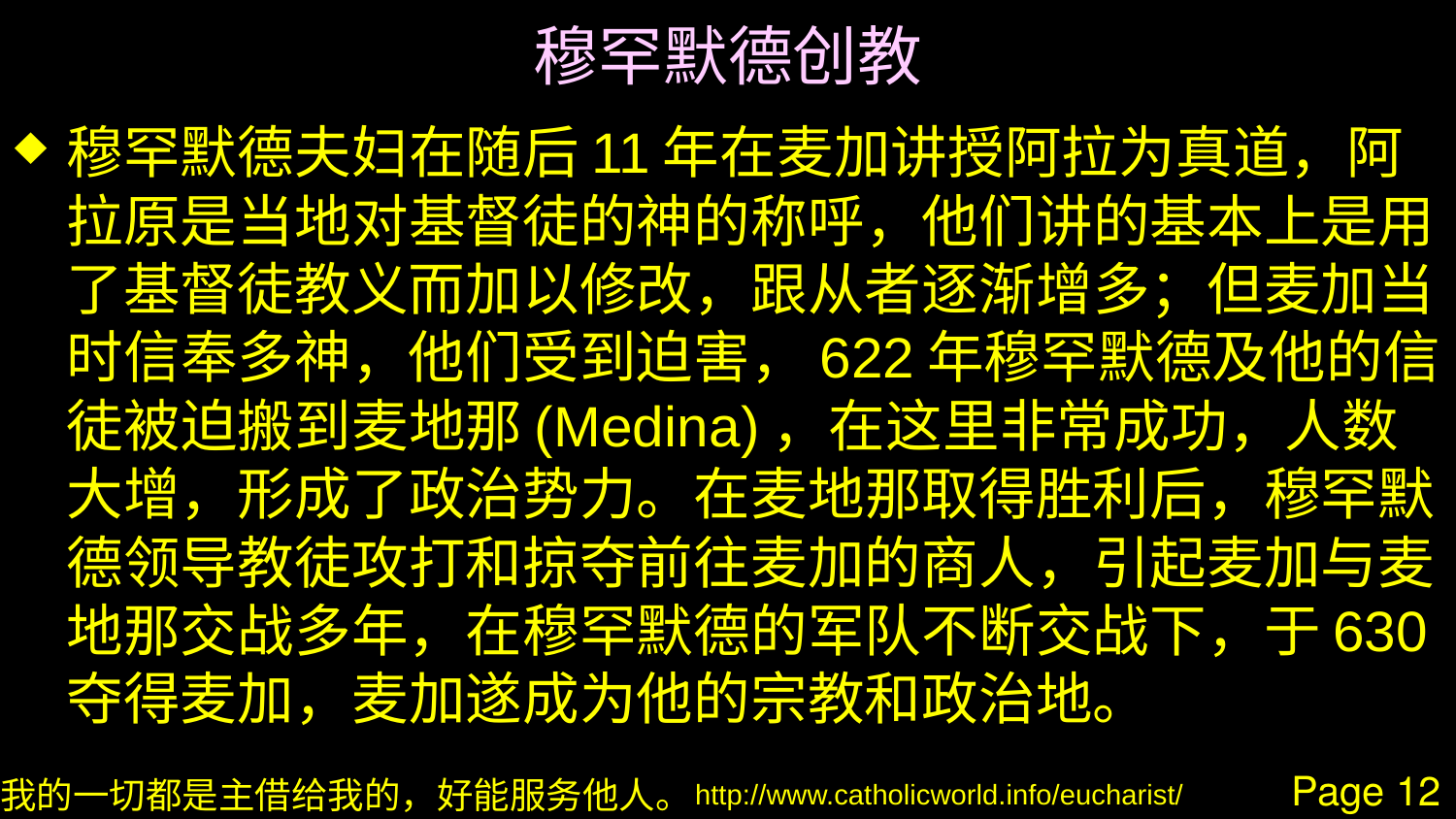

# 穆罕默德创教
穆罕默德夫妇在随后11年在麦加讲授阿拉为真道，阿拉原是当地对基督徒的神的称呼，他们讲的基本上是用了基督徒教义而加以修改，跟从者逐渐增多；但麦加当时信奉多神，他们受到迫害，622年穆罕默德及他的信徒被迫搬到麦地那(Medina)，在这里非常成功，人数大增，形成了政治势力。在麦地那取得胜利后，穆罕默德领导教徒攻打和掠夺前往麦加的商人，引起麦加与麦地那交战多年，在穆罕默德的军队不断交战下，于630夺得麦加，麦加遂成为他的宗教和政治地。